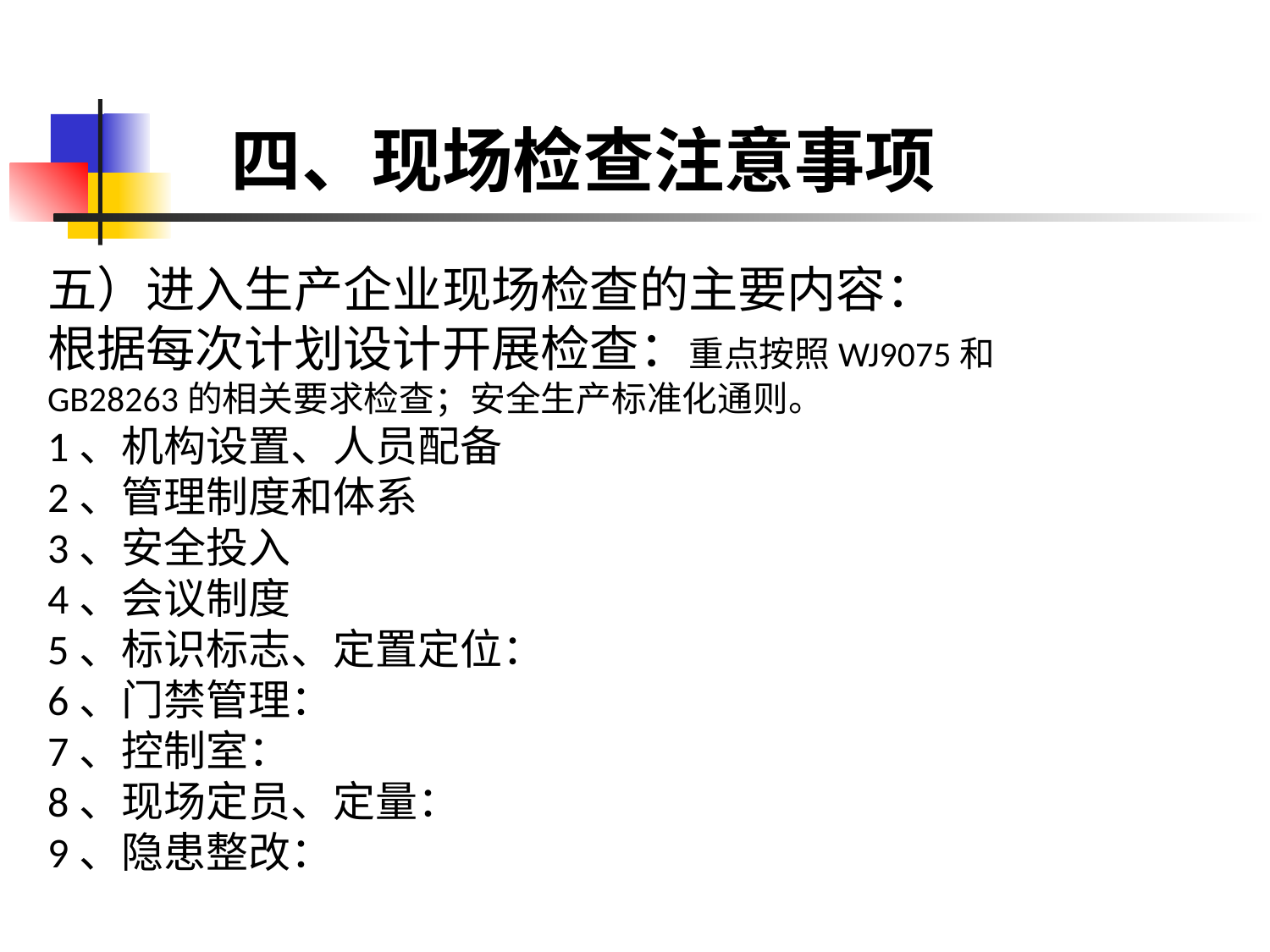

# 四、现场检查注意事项

五）进入生产企业现场检查的主要内容：
根据每次计划设计开展检查：重点按照WJ9075和GB28263的相关要求检查；安全生产标准化通则。
1、机构设置、人员配备
2、管理制度和体系
3、安全投入
4、会议制度
5、标识标志、定置定位：
6、门禁管理：
7、控制室：
8、现场定员、定量：
9、隐患整改：